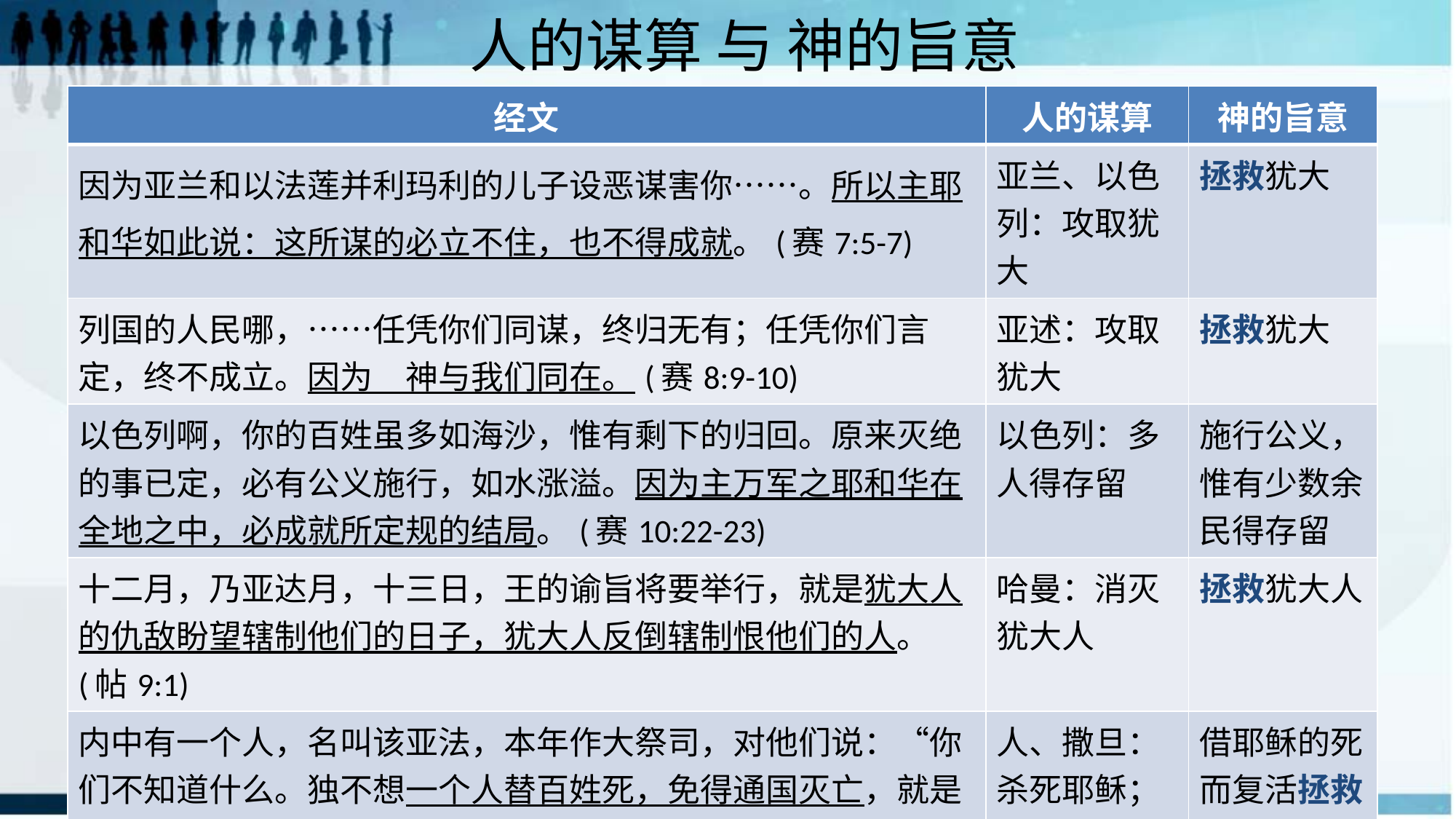

# 人的谋算 与 神的旨意
| 经文 | 人的谋算 | 神的旨意 |
| --- | --- | --- |
| 因为亚兰和以法莲并利玛利的儿子设恶谋害你……。所以主耶和华如此说：这所谋的必立不住，也不得成就。(赛7:5-7) | 亚兰、以色列：攻取犹大 | 拯救犹大 |
| 列国的人民哪，……任凭你们同谋，终归无有；任凭你们言定，终不成立。因为　神与我们同在。(赛8:9-10) | 亚述：攻取犹大 | 拯救犹大 |
| 以色列啊，你的百姓虽多如海沙，惟有剩下的归回。原来灭绝的事已定，必有公义施行，如水涨溢。因为主万军之耶和华在全地之中，必成就所定规的结局。(赛10:22-23) | 以色列：多人得存留 | 施行公义，惟有少数余民得存留 |
| 十二月，乃亚达月，十三日，王的谕旨将要举行，就是犹大人的仇敌盼望辖制他们的日子，犹大人反倒辖制恨他们的人。 (帖9:1) | 哈曼：消灭犹大人 | 拯救犹大人 |
| 内中有一个人，名叫该亚法，本年作大祭司，对他们说：“你们不知道什么。独不想一个人替百姓死，免得通国灭亡，就是你们的益处。”(约11:49-50) | 人、撒旦：杀死耶稣； 撒旦：篡夺神的国 | 借耶稣的死而复活拯救万民，摧毁撒旦的国 |